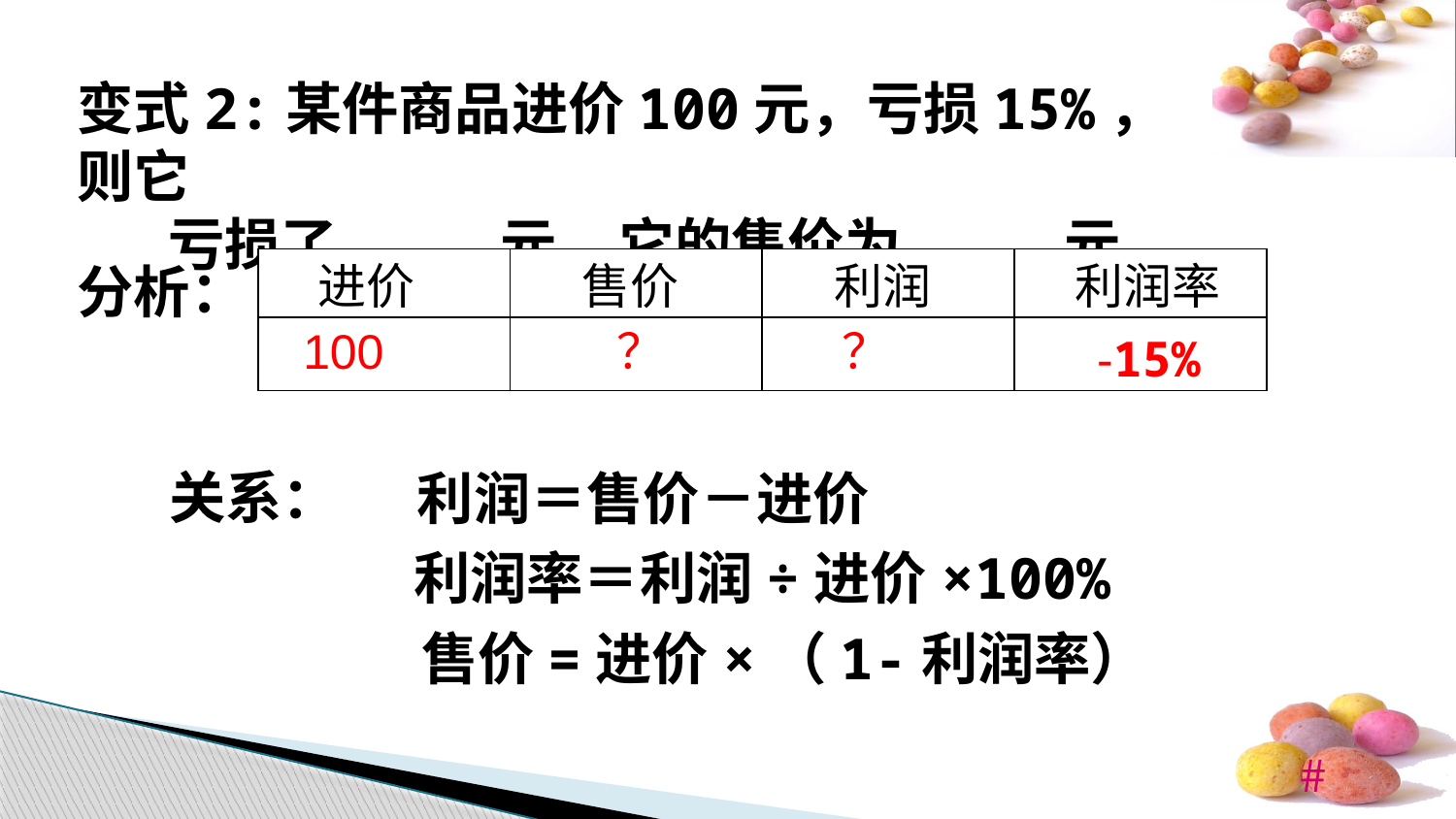

变式2:某件商品进价100元，亏损15%，则它
      亏损了____元.它的售价为____元.
分析：
|  |  |  |  |
| --- | --- | --- | --- |
| 100 | ？ | ？ | -15% |
进价
售价
利润
利润率
关系：
利润＝售价－进价
利润率＝利润÷进价×100%
售价=进价×（1-利润率）